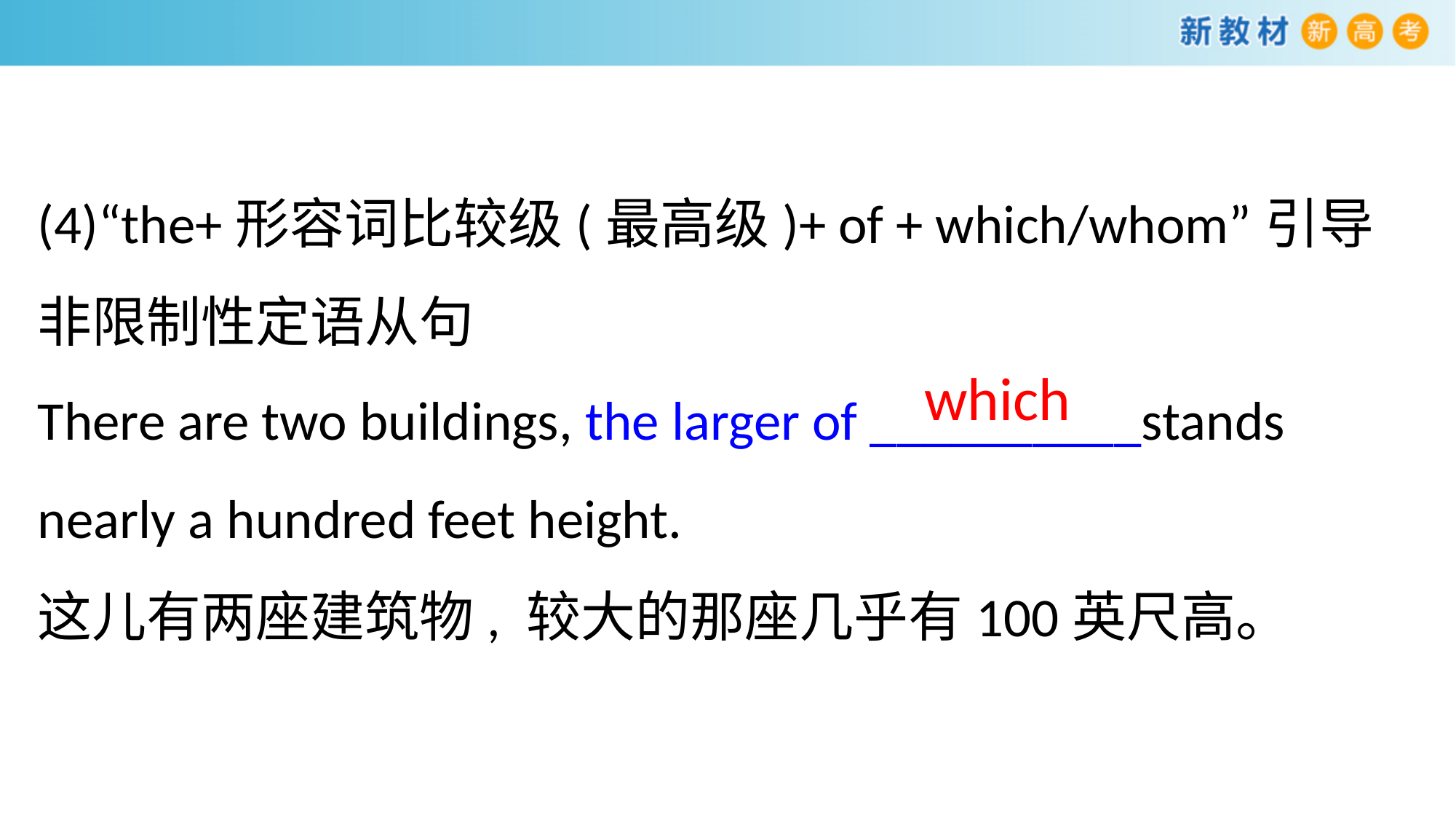

(4)“the+形容词比较级(最高级)+ of + which/whom”引导非限制性定语从句
There are two buildings, the larger of __________stands nearly a hundred feet height.
这儿有两座建筑物, 较大的那座几乎有100英尺高。
which